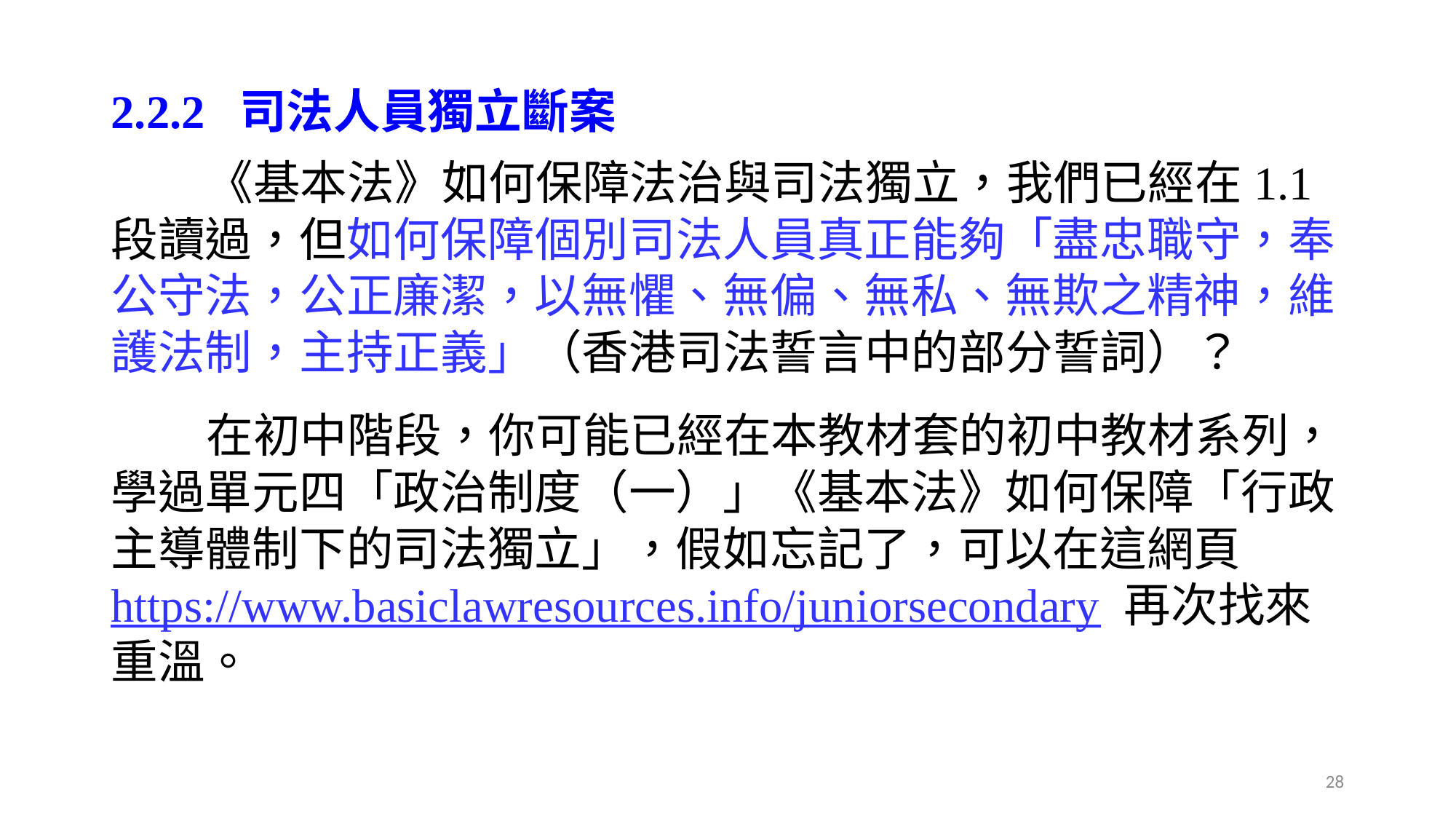

2.2.2	 司法人員獨立斷案
        《基本法》如何保障法治與司法獨立，我們已經在1.1段讀過，但如何保障個別司法人員真正能夠「盡忠職守，奉公守法，公正廉潔，以無懼、無偏、無私、無欺之精神，維護法制，主持正義」（香港司法誓言中的部分誓詞）？
        在初中階段，你可能已經在本教材套的初中教材系列，學過單元四「政治制度（一）」《基本法》如何保障「行政主導體制下的司法獨立」，假如忘記了，可以在這網頁https://www.basiclawresources.info/juniorsecondary 再次找來重溫。

28